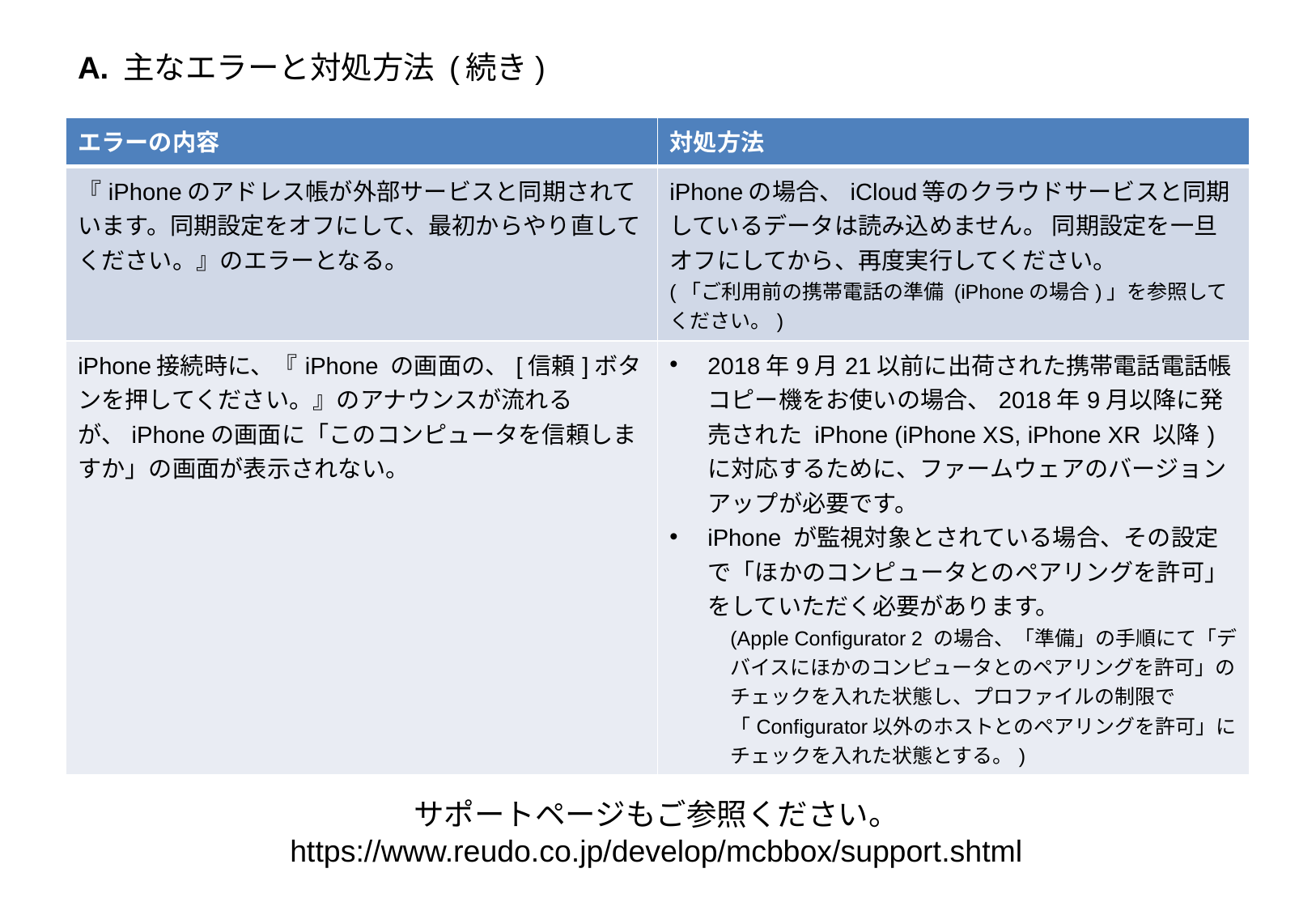

A. 主なエラーと対処方法 (続き)
| エラーの内容 | 対処方法 |
| --- | --- |
| 『iPhoneのアドレス帳が外部サービスと同期されています。同期設定をオフにして、最初からやり直してください。』のエラーとなる。 | iPhoneの場合、iCloud等のクラウドサービスと同期しているデータは読み込めません。 同期設定を一旦オフにしてから、再度実行してください。 (「ご利用前の携帯電話の準備 (iPhoneの場合)」を参照してください。) |
| iPhone接続時に、『iPhone の画面の、[信頼]ボタンを押してください。』のアナウンスが流れるが、iPhoneの画面に「このコンピュータを信頼しますか」の画面が表示されない。 | 2018年9月21以前に出荷された携帯電話電話帳コピー機をお使いの場合、2018年9月以降に発売された iPhone (iPhone XS, iPhone XR 以降)に対応するために、ファームウェアのバージョンアップが必要です。 iPhone が監視対象とされている場合、その設定で「ほかのコンピュータとのペアリングを許可」をしていただく必要があります。 (Apple Configurator 2 の場合、「準備」の手順にて「デバイスにほかのコンピュータとのペアリングを許可」のチェックを入れた状態し、プロファイルの制限で「Configurator以外のホストとのペアリングを許可」にチェックを入れた状態とする。) |
サポートページもご参照ください。
https://www.reudo.co.jp/develop/mcbbox/support.shtml